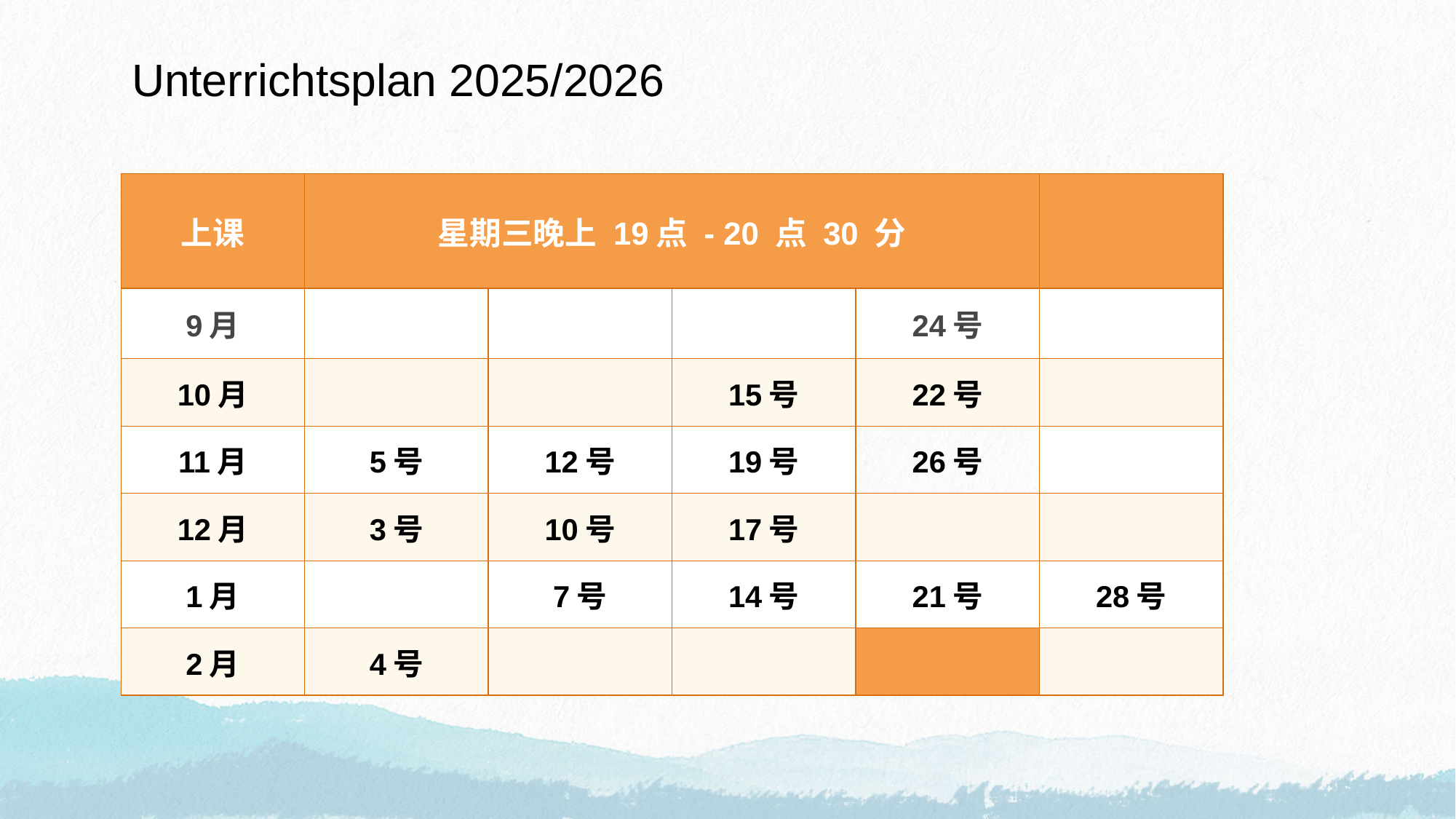

Unterrichtsplan 2025/2026
| 上课 | 星期三晚上 19点 - 20 点 30 分 |  |  |  |  |
| --- | --- | --- | --- | --- | --- |
| 9月 |  |  |  | 24号 |  |
| 10月 |  |  | 15号 | 22号 |  |
| 11月 | 5号 | 12号 | 19号 | 26号 |  |
| 12月 | 3号 | 10号 | 17号 |  |  |
| 1月 |  | 7号 | 14号 | 21号 | 28号 |
| 2月 | 4号 |  |  |  |  |